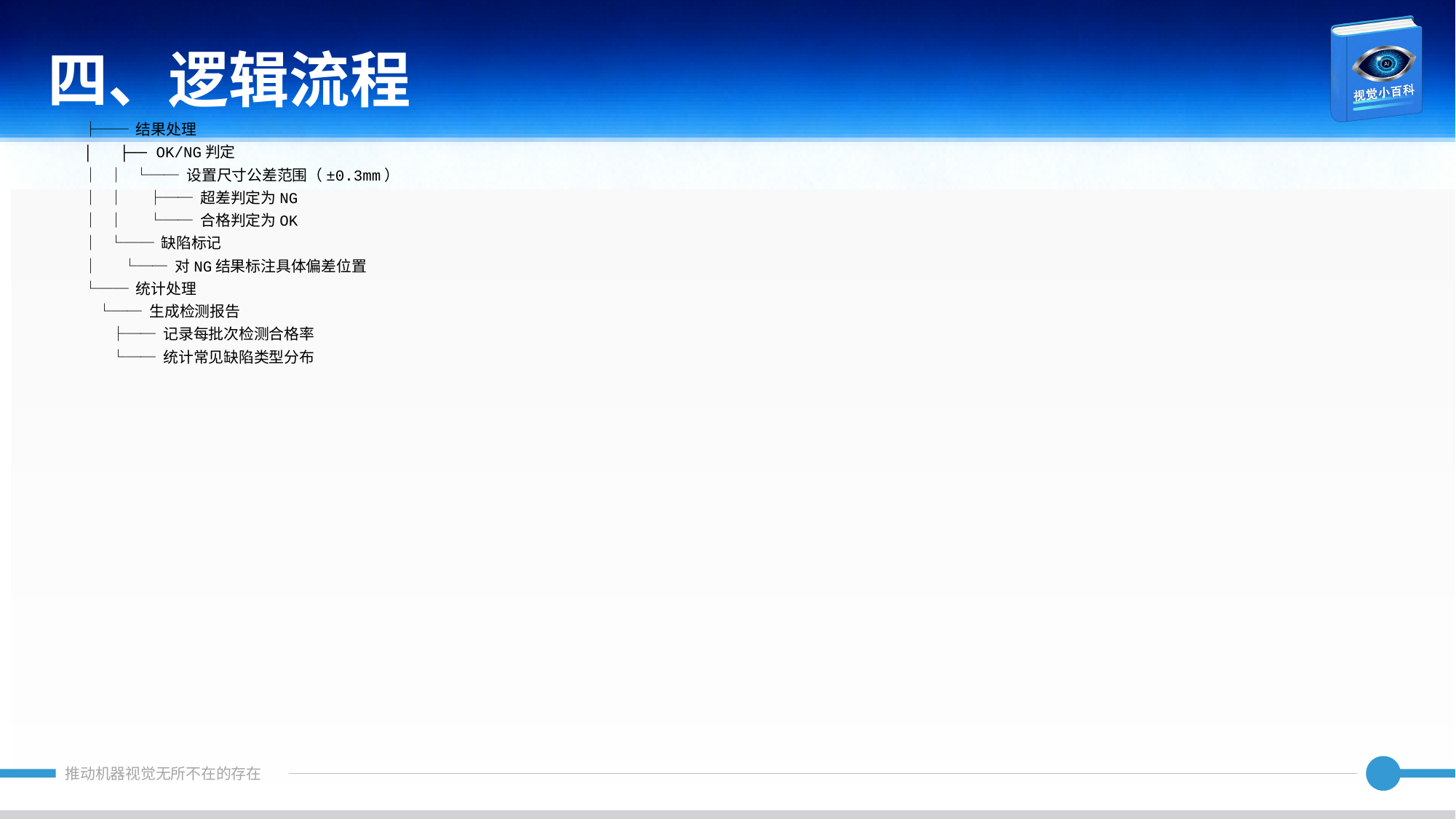

四、逻辑流程

├── 结果处理
│   ├── OK/NG判定
│   │   └── 设置尺寸公差范围（±0.3mm）
│   │       ├── 超差判定为NG
│   │       └── 合格判定为OK
│   └── 缺陷标记
│       └── 对NG结果标注具体偏差位置
└── 统计处理
    └── 生成检测报告
        ├── 记录每批次检测合格率
        └── 统计常见缺陷类型分布
10